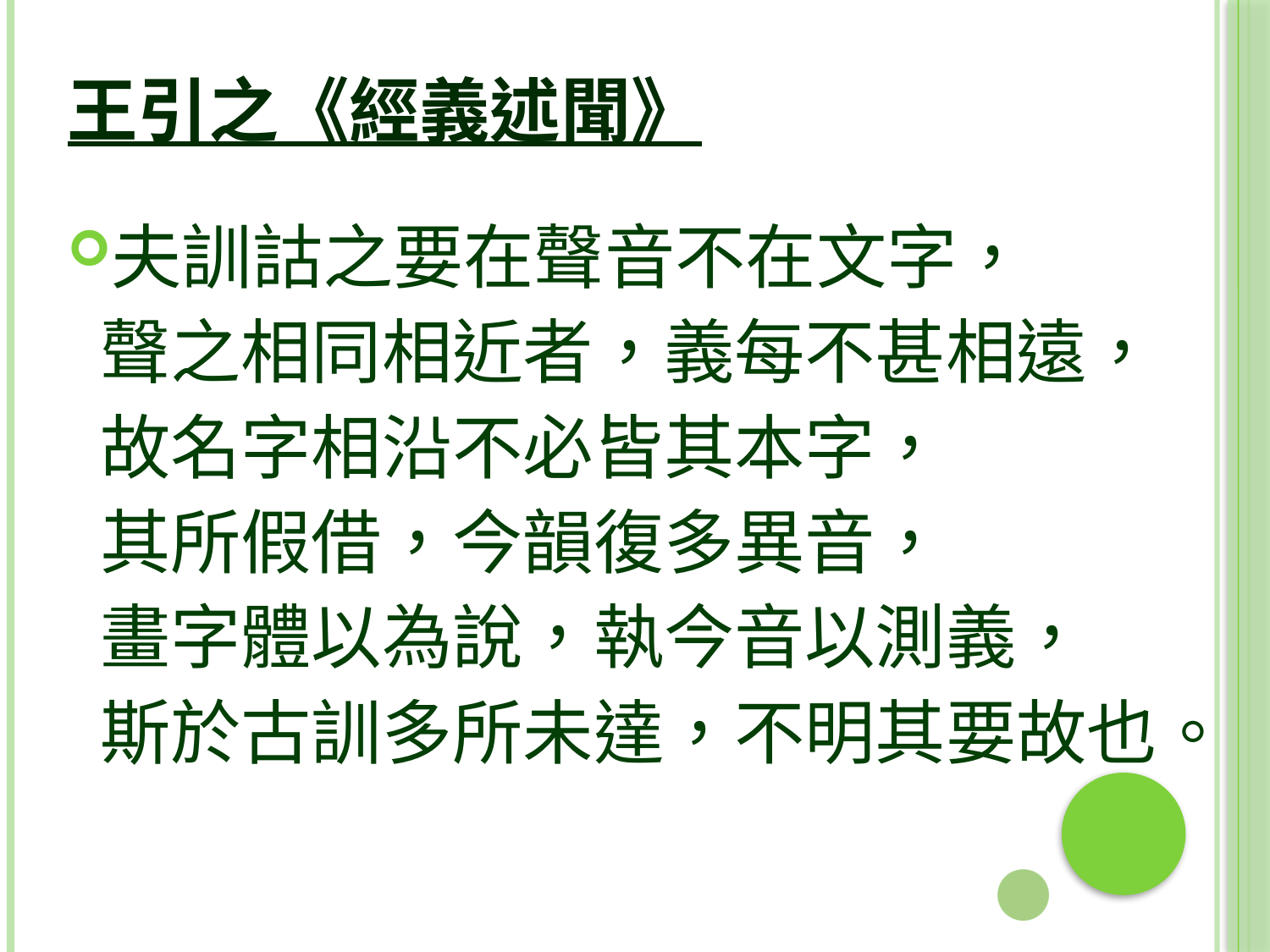

# 王引之《經義述聞》
夫訓詁之要在聲音不在文字，
 聲之相同相近者，義每不甚相遠，
 故名字相沿不必皆其本字，
 其所假借，今韻復多異音，
 畫字體以為說，執今音以測義，
 斯於古訓多所未達，不明其要故也。